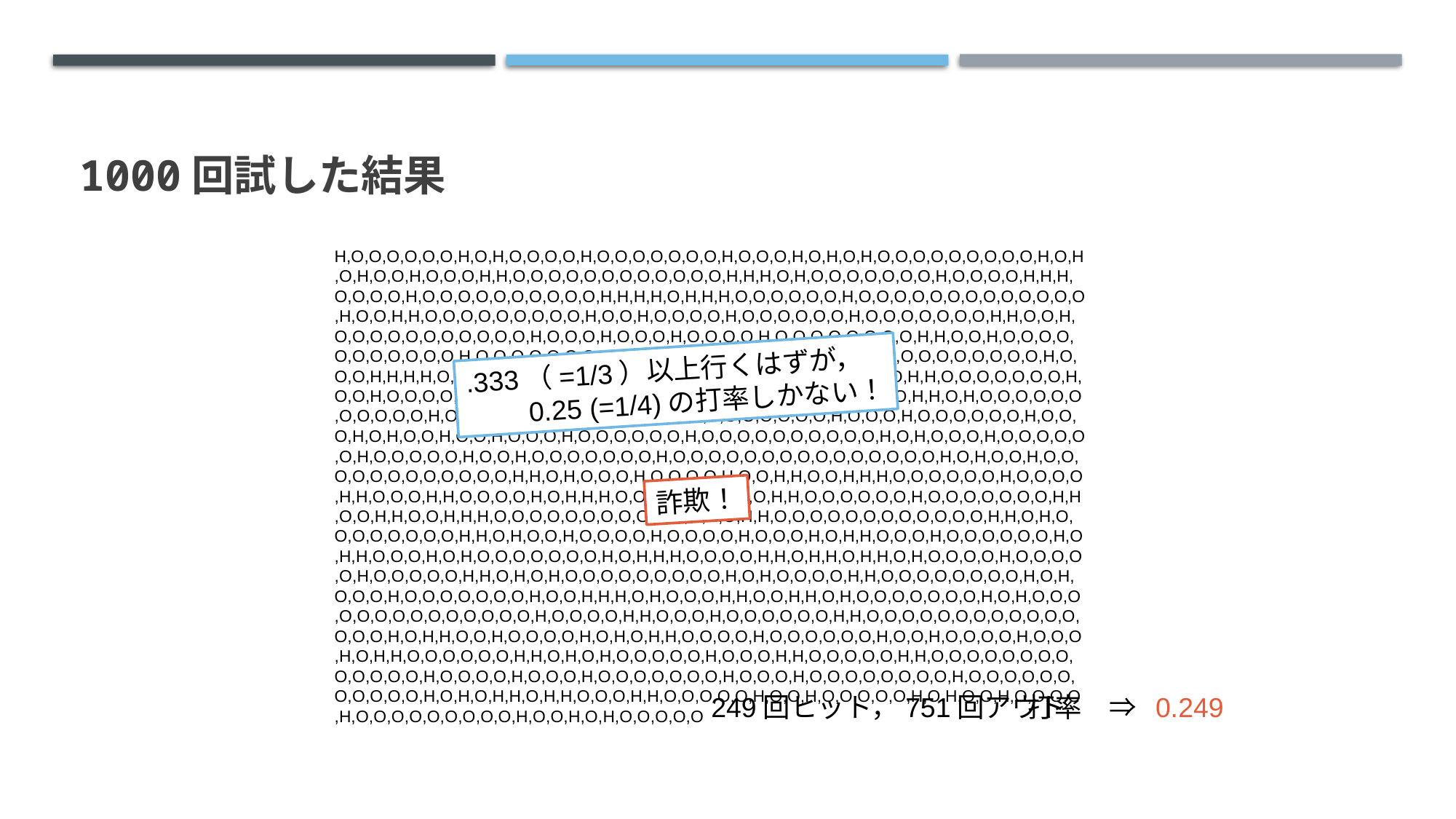

# 1000回試した結果
 H,O,O,O,O,O,O,H,O,H,O,O,O,O,H,O,O,O,O,O,O,O,H,O,O,O,H,O,H,O,H,O,O,O,O,O,O,O,O,O,H,O,H,O,H,O,O,H,O,O,O,H,H,O,O,O,O,O,O,O,O,O,O,O,O,H,H,H,O,H,O,O,O,O,O,O,O,H,O,O,O,O,H,H,H,O,O,O,O,H,O,O,O,O,O,O,O,O,O,O,H,H,H,H,O,H,H,H,O,O,O,O,O,O,H,O,O,O,O,O,O,O,O,O,O,O,O,O,H,O,O,H,H,O,O,O,O,O,O,O,O,O,H,O,O,H,O,O,O,O,H,O,O,O,O,O,O,H,O,O,O,O,O,O,O,H,H,O,O,H,O,O,O,O,O,O,O,O,O,O,O,H,O,O,O,H,O,O,O,H,O,O,O,O,H,O,O,O,O,O,O,O,O,H,H,O,O,H,O,O,O,O,O,O,O,O,O,O,O,H,O,O,O,O,O,O,O,O,O,O,O,O,O,H,O,H,O,O,O,O,O,O,O,O,O,O,O,O,O,O,O,O,H,O,O,O,H,H,H,H,O,H,O,H,O,H,O,O,H,H,O,O,O,H,H,H,O,O,O,O,O,H,O,O,O,O,O,H,H,O,O,O,O,O,O,O,H,O,O,H,O,O,O,O,O,O,O,O,H,O,H,H,O,O,O,O,O,H,O,O,H,H,O,O,O,H,O,O,H,O,H,H,O,H,O,O,O,O,O,O,O,O,O,O,O,H,O,H,O,O,O,O,O,O,H,O,H,O,H,O,O,H,O,O,O,O,O,O,H,O,O,O,H,O,O,O,O,O,O,H,O,O,O,H,O,H,O,O,H,O,O,H,O,O,O,H,O,O,O,O,O,O,H,O,O,O,O,O,O,O,O,O,O,H,O,H,O,O,O,H,O,O,O,O,O,O,H,O,O,O,O,O,H,O,O,H,O,O,O,O,O,O,O,H,O,O,O,O,O,O,O,O,O,O,O,O,O,O,O,H,O,H,O,O,H,O,O,O,O,O,O,O,O,O,O,O,O,H,H,O,H,O,O,O,H,O,O,O,O,H,O,O,H,H,O,O,H,H,H,O,O,O,O,O,O,H,O,O,O,O,H,H,O,O,O,H,H,O,O,O,O,H,O,H,H,H,O,O,H,O,O,H,H,H,O,H,H,O,O,O,O,O,O,H,O,O,O,O,O,O,O,H,H,O,O,H,H,O,O,H,H,H,O,O,O,O,O,O,O,O,O,O,H,O,H,O,H,H,O,O,O,O,O,O,O,O,O,O,O,O,H,H,O,H,O,O,O,O,O,O,O,O,H,H,O,H,O,O,H,O,O,O,O,H,O,O,O,O,H,O,O,O,H,O,H,H,O,O,O,H,O,O,O,O,O,O,H,O,H,H,O,O,O,H,O,H,O,O,O,O,O,O,O,H,O,H,H,H,O,O,O,O,H,H,O,H,H,O,H,H,O,H,O,O,O,O,H,O,O,O,O,O,H,O,O,O,O,O,H,H,O,H,O,H,O,O,O,O,O,O,O,O,O,H,O,H,O,O,O,O,H,H,O,O,O,O,O,O,O,O,H,O,H,O,O,O,H,O,O,O,O,O,O,O,H,O,O,H,H,H,O,H,O,O,O,H,H,O,O,H,H,O,H,O,O,O,O,O,O,O,H,O,H,O,O,O,O,O,O,O,O,O,O,O,O,O,O,H,O,O,O,O,H,H,O,O,O,H,O,O,O,O,O,O,H,H,O,O,O,O,O,O,O,O,O,O,O,O,O,O,O,H,O,H,H,O,O,H,O,O,O,O,H,O,H,O,H,H,O,O,O,O,H,O,O,O,O,O,O,H,O,O,H,O,O,O,O,H,O,O,O,H,O,H,H,O,O,O,O,O,O,H,H,O,H,O,H,O,O,O,O,O,H,O,O,O,H,H,O,O,O,O,O,H,H,O,O,O,O,O,O,O,O,O,O,O,O,O,H,O,O,O,O,H,O,O,O,H,O,O,O,O,O,O,O,H,O,O,O,H,O,O,O,O,O,O,O,O,H,O,O,O,O,O,O,O,O,O,O,O,H,O,H,O,H,H,O,H,H,O,O,O,H,H,O,O,O,O,O,H,O,O,H,O,O,O,O,O,H,O,H,O,O,H,O,O,O,O,H,O,O,O,O,O,O,O,O,O,H,O,O,H,O,H,O,O,O,O,O
.333（=1/3）以上行くはずが，
　　0.25 (=1/4)の打率しかない！
詐欺！
 249回ヒット，751回アウト
打率　⇒  0.249